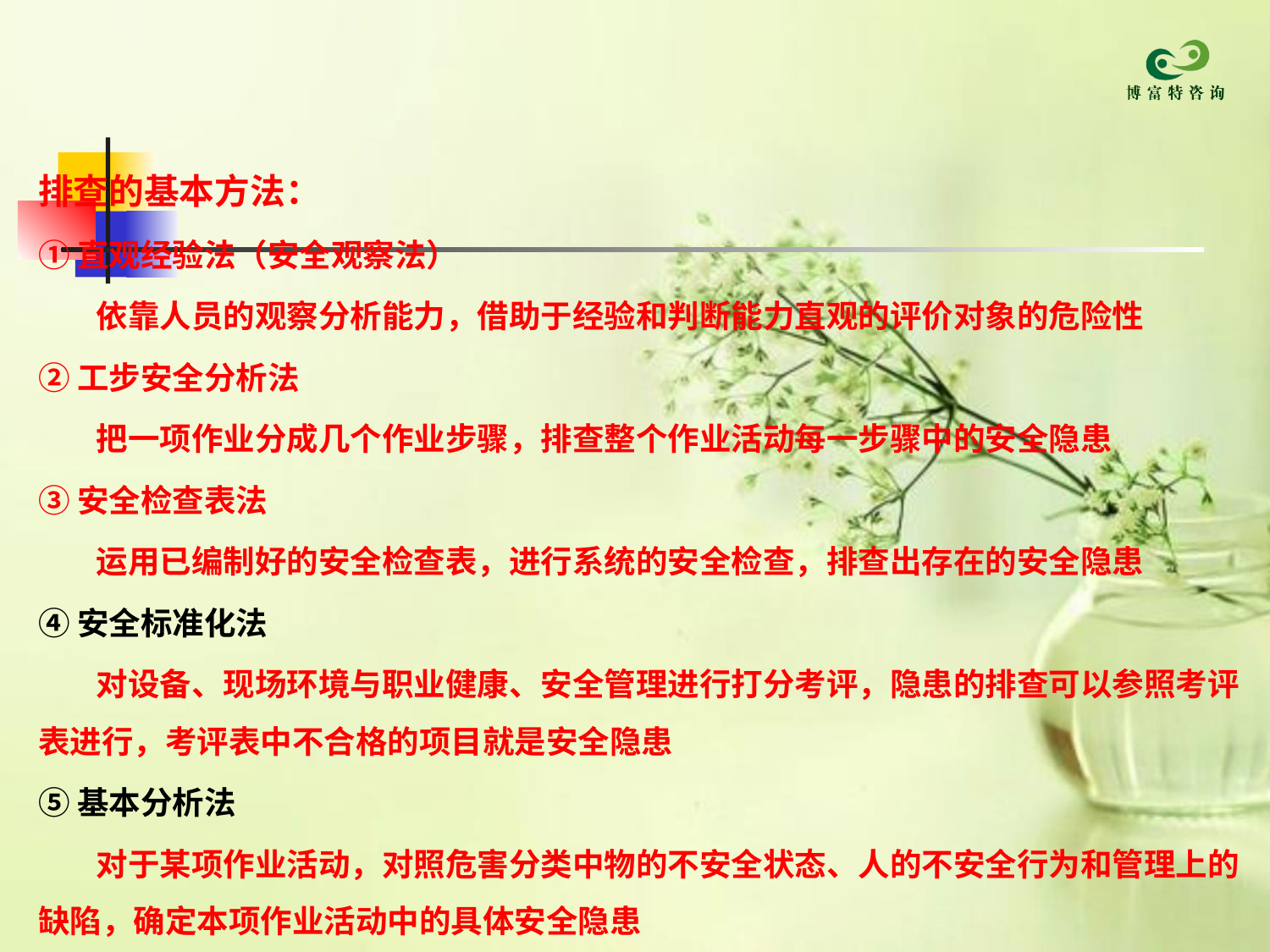

排查的基本方法：
①直观经验法（安全观察法）
       依靠人员的观察分析能力，借助于经验和判断能力直观的评价对象的危险性
②工步安全分析法
       把一项作业分成几个作业步骤，排查整个作业活动每一步骤中的安全隐患
③安全检查表法
       运用已编制好的安全检查表，进行系统的安全检查，排查出存在的安全隐患
④安全标准化法
       对设备、现场环境与职业健康、安全管理进行打分考评，隐患的排查可以参照考评表进行，考评表中不合格的项目就是安全隐患
⑤基本分析法
       对于某项作业活动，对照危害分类中物的不安全状态、人的不安全行为和管理上的缺陷，确定本项作业活动中的具体安全隐患